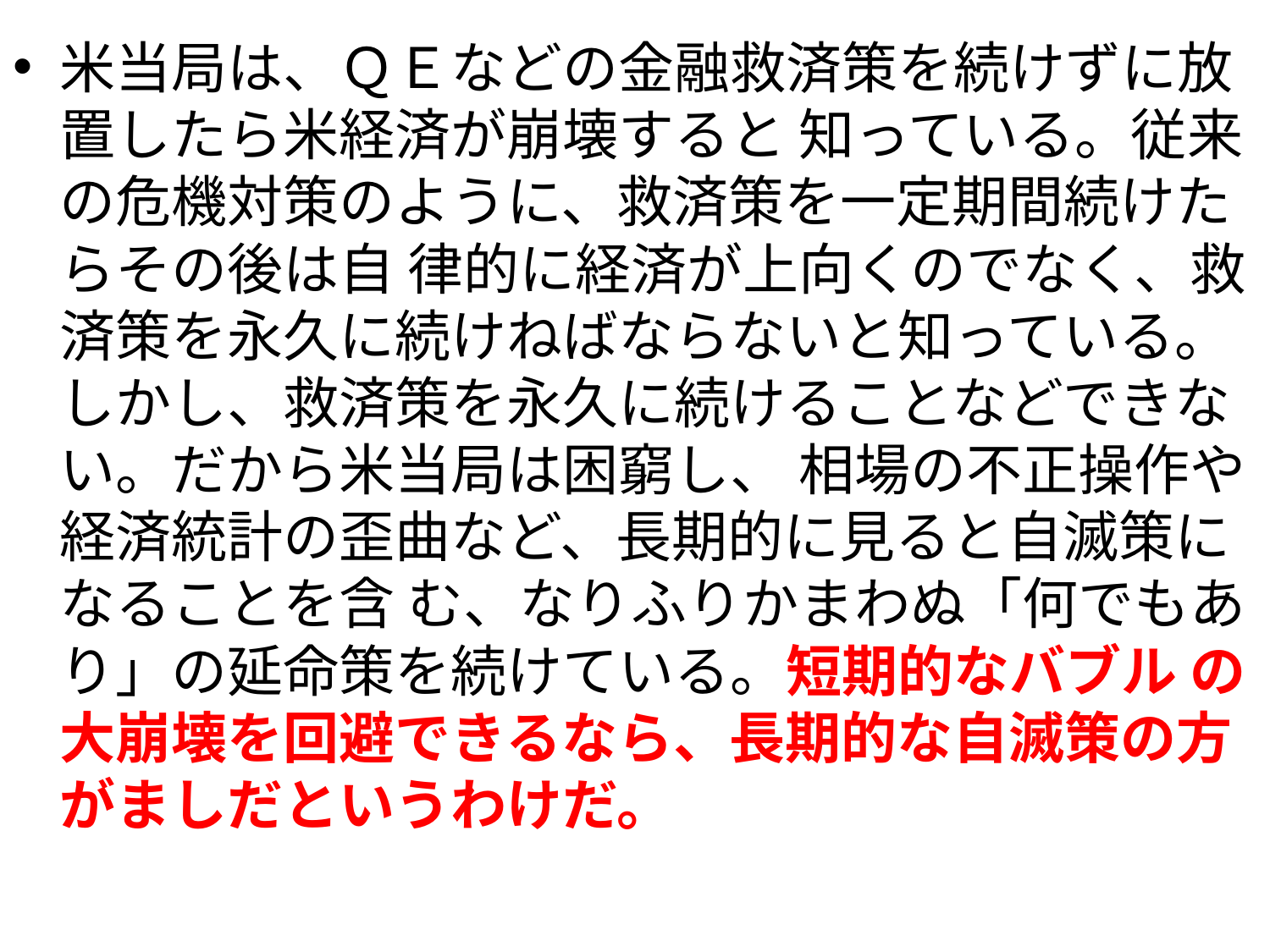

米当局は、ＱＥなどの金融救済策を続けずに放置したら米経済が崩壊すると 知っている。従来の危機対策のように、救済策を一定期間続けたらその後は自 律的に経済が上向くのでなく、救済策を永久に続けねばならないと知っている。 しかし、救済策を永久に続けることなどできない。だから米当局は困窮し、 相場の不正操作や経済統計の歪曲など、長期的に見ると自滅策になることを含 む、なりふりかまわぬ「何でもあり」の延命策を続けている。短期的なバブル の大崩壊を回避できるなら、長期的な自滅策の方がましだというわけだ。